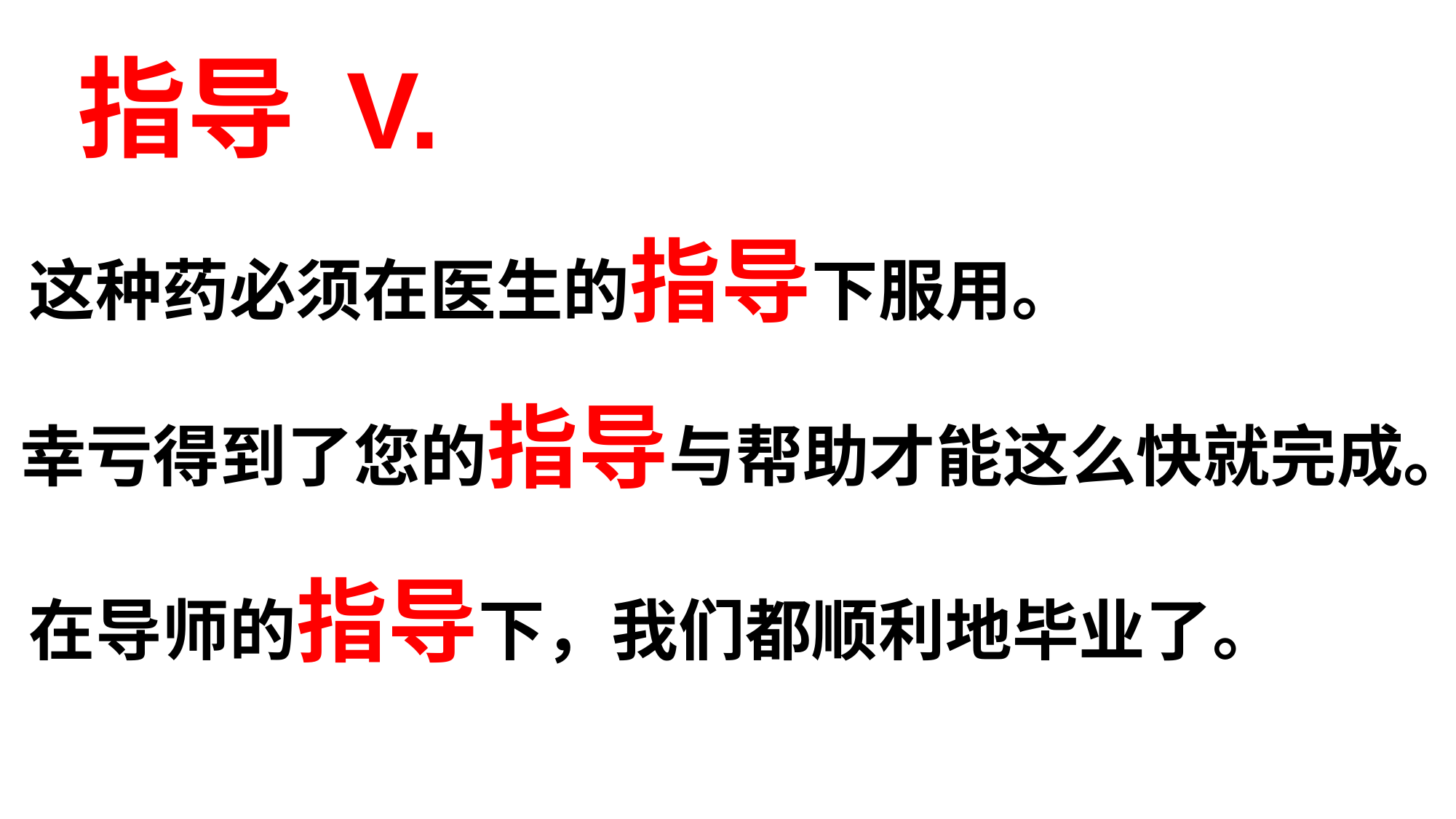

指导 V.

这种药必须在医生的指导下服用。
幸亏得到了您的指导与帮助才能这么快就完成。
在导师的指导下，我们都顺利地毕业了。